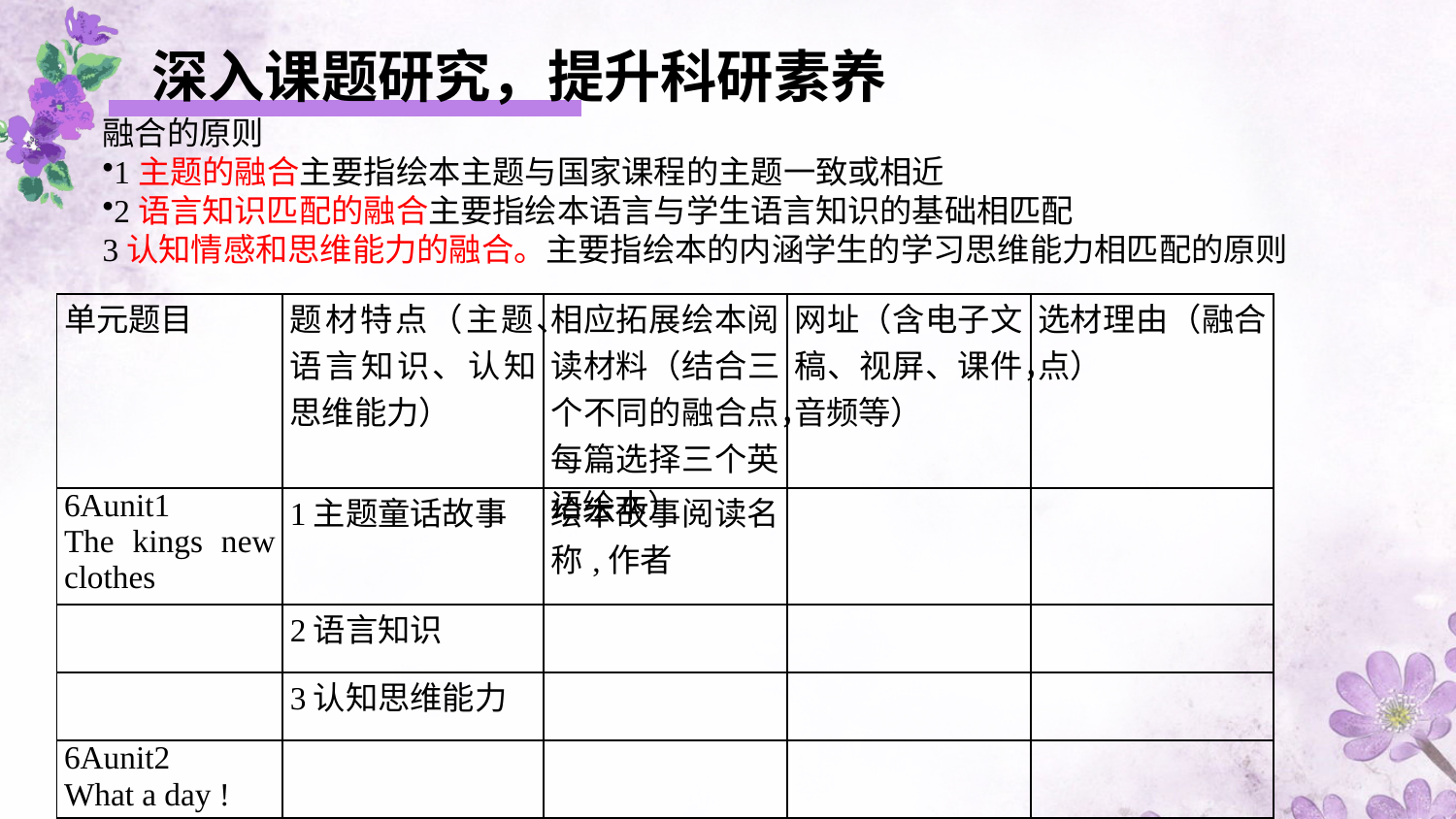

深入课题研究，提升科研素养
融合的原则
1主题的融合主要指绘本主题与国家课程的主题一致或相近
2语言知识匹配的融合主要指绘本语言与学生语言知识的基础相匹配
3认知情感和思维能力的融合。主要指绘本的内涵学生的学习思维能力相匹配的原则
| 单元题目 | 题材特点（主题、语言知识、认知思维能力） | 相应拓展绘本阅读材料（结合三个不同的融合点，每篇选择三个英语绘本） | 网址（含电子文稿、视屏、课件，音频等） | 选材理由（融合点） |
| --- | --- | --- | --- | --- |
| 6Aunit1 The kings new clothes | 1主题童话故事 | 绘本故事阅读名称,作者 |  |  |
|  | 2语言知识 |  |  |  |
|  | 3认知思维能力 |  |  |  |
| 6Aunit2 What a day ! |  |  |  |  |